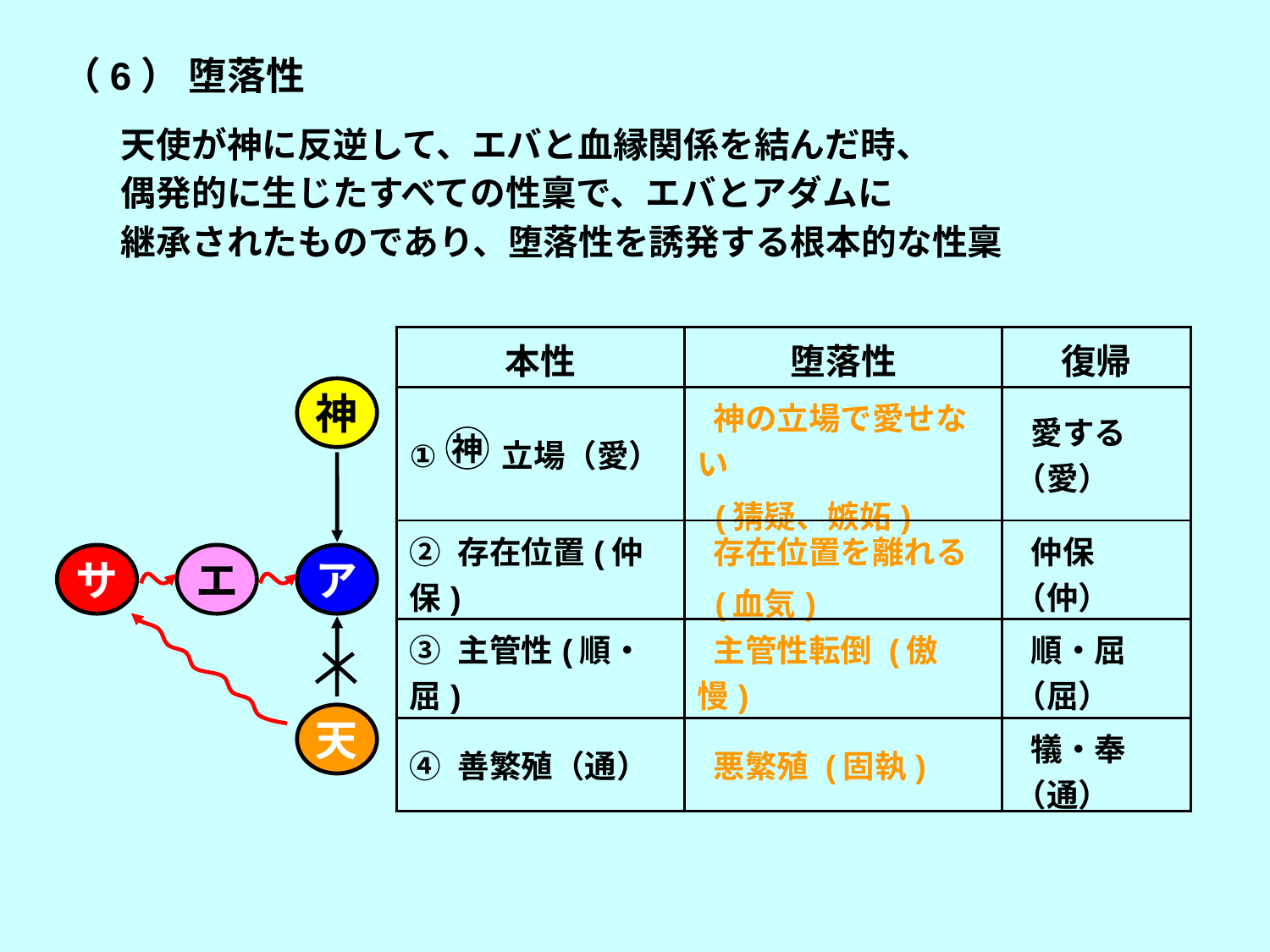

（6） 堕落性
天使が神に反逆して、エバと血縁関係を結んだ時、
偶発的に生じたすべての性稟で、エバとアダムに
継承されたものであり、堕落性を誘発する根本的な性稟
| 本性 | 堕落性 | 復帰 |
| --- | --- | --- |
| 立場（愛） | 神の立場で愛せない (猜疑、嫉妬) | 愛する（愛） |
| ② 存在位置(仲保) | 存在位置を離れる (血気) | 仲保（仲） |
| ③ 主管性(順・屈) | 主管性転倒 (傲慢) | 順・屈（屈） |
| ④ 善繁殖（通） | 悪繁殖 (固執) | 犠・奉（通） |
神
神

サ
エ
ア

天